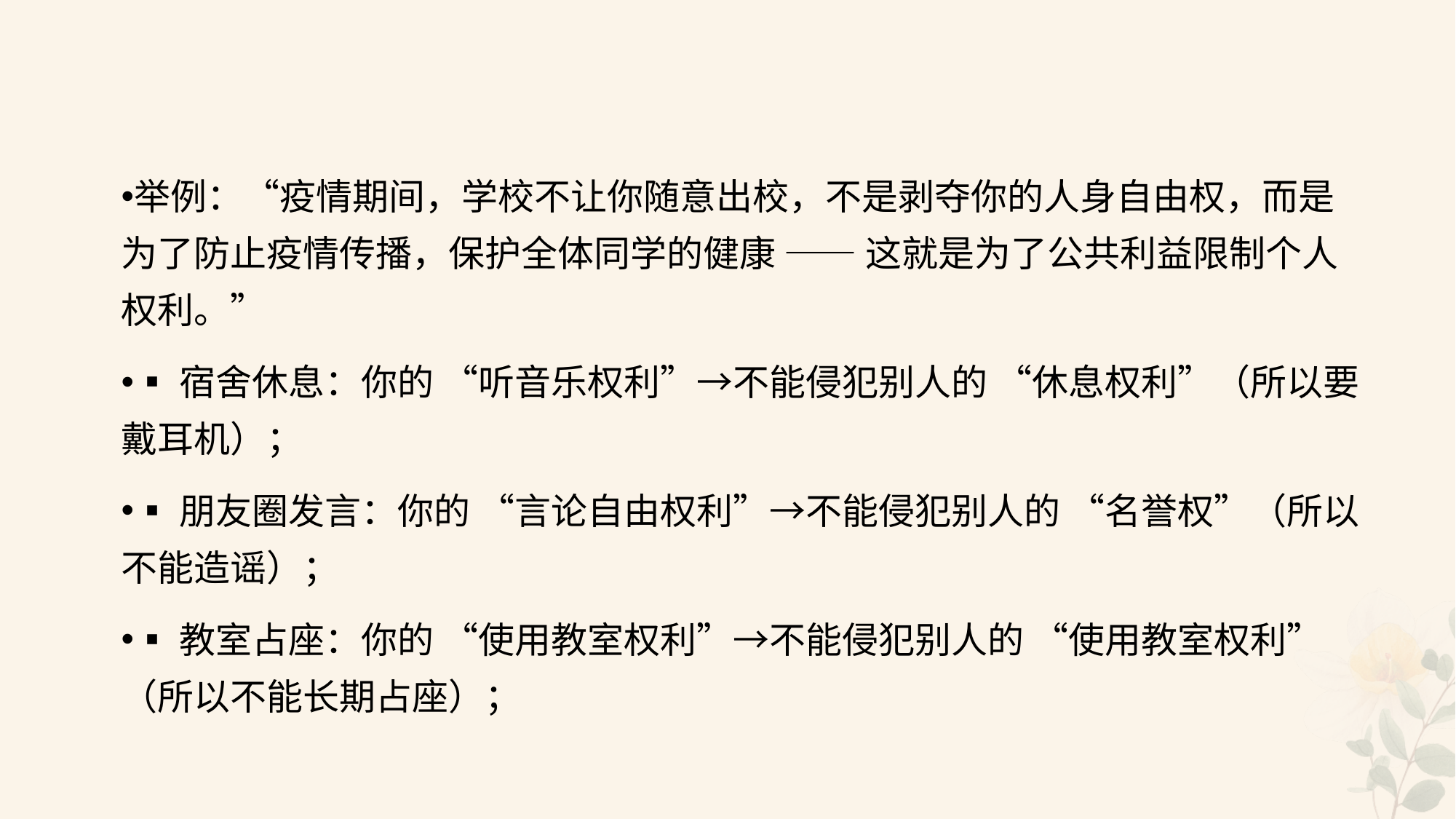

#
举例：“疫情期间，学校不让你随意出校，不是剥夺你的人身自由权，而是为了防止疫情传播，保护全体同学的健康 —— 这就是为了公共利益限制个人权利。”
▪宿舍休息：你的 “听音乐权利”→不能侵犯别人的 “休息权利”（所以要戴耳机）；
▪朋友圈发言：你的 “言论自由权利”→不能侵犯别人的 “名誉权”（所以不能造谣）；
▪教室占座：你的 “使用教室权利”→不能侵犯别人的 “使用教室权利”（所以不能长期占座）；